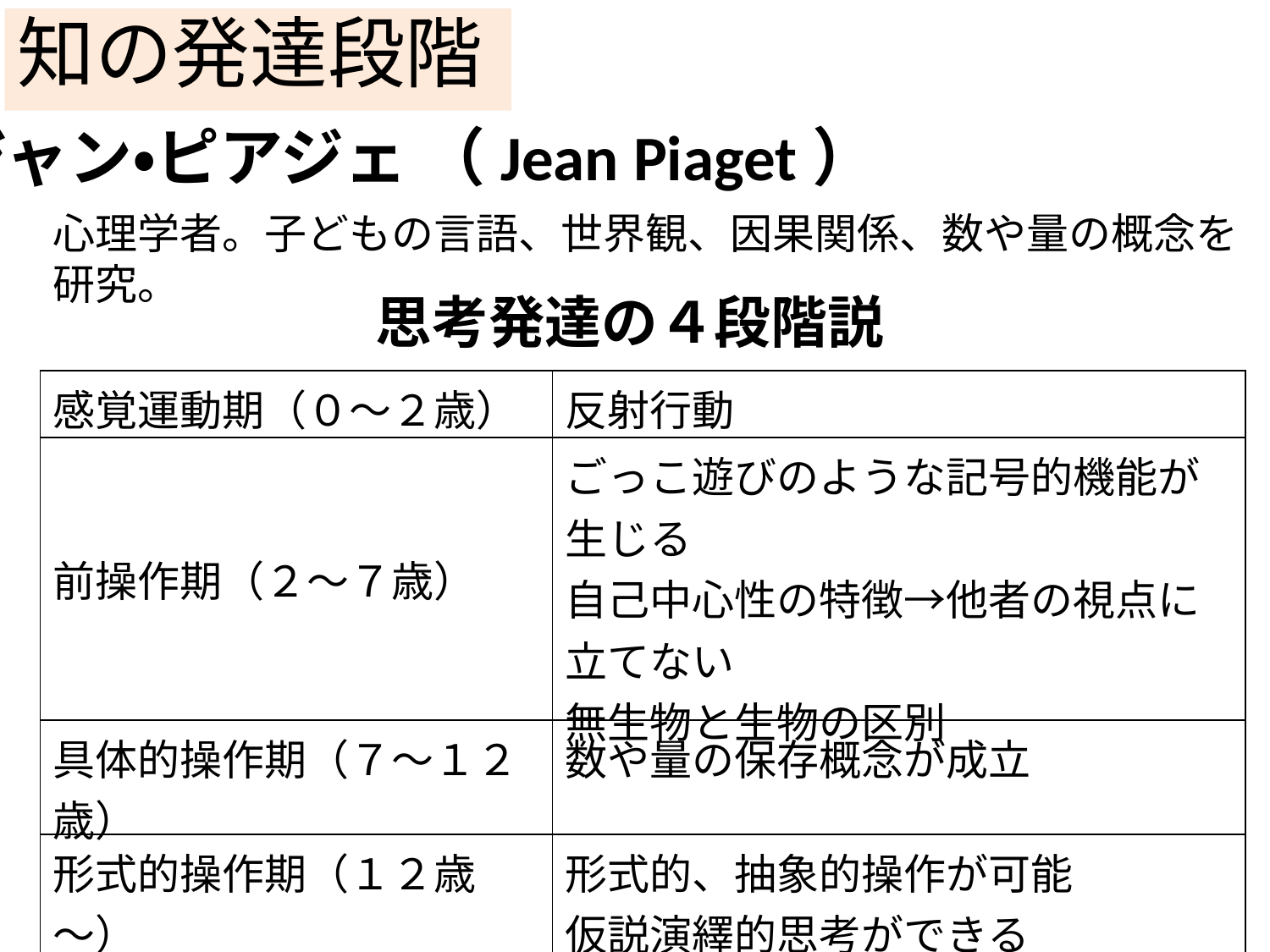

知の発達段階
ジャン・ピアジェ （Jean Piaget）
心理学者。子どもの言語、世界観、因果関係、数や量の概念を研究。
思考発達の４段階説
| 感覚運動期（０～２歳） | 反射行動 |
| --- | --- |
| 前操作期（２～７歳） | ごっこ遊びのような記号的機能が生じる 自己中心性の特徴→他者の視点に立てない 無生物と生物の区別 |
| 具体的操作期（７～１２歳） | 数や量の保存概念が成立 |
| 形式的操作期（１２歳～） | 形式的、抽象的操作が可能 仮説演繹的思考ができる |